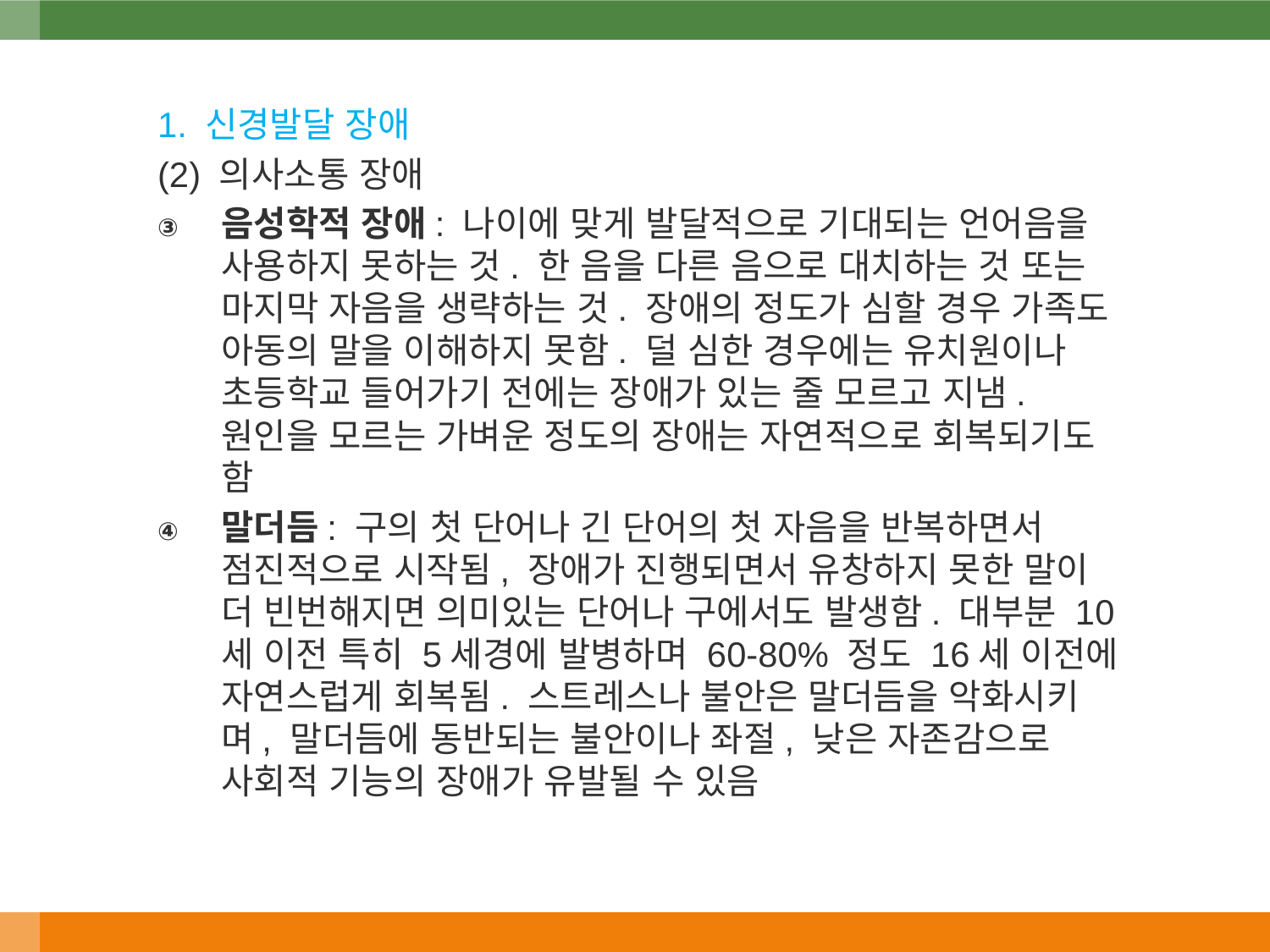

1. 신경발달 장애
(2) 의사소통 장애
음성학적 장애: 나이에 맞게 발달적으로 기대되는 언어음을 사용하지 못하는 것. 한 음을 다른 음으로 대치하는 것 또는 마지막 자음을 생략하는 것. 장애의 정도가 심할 경우 가족도 아동의 말을 이해하지 못함. 덜 심한 경우에는 유치원이나 초등학교 들어가기 전에는 장애가 있는 줄 모르고 지냄. 원인을 모르는 가벼운 정도의 장애는 자연적으로 회복되기도 함
말더듬: 구의 첫 단어나 긴 단어의 첫 자음을 반복하면서 점진적으로 시작됨, 장애가 진행되면서 유창하지 못한 말이 더 빈번해지면 의미있는 단어나 구에서도 발생함. 대부분 10세 이전 특히 5세경에 발병하며 60-80% 정도 16세 이전에 자연스럽게 회복됨. 스트레스나 불안은 말더듬을 악화시키며, 말더듬에 동반되는 불안이나 좌절, 낮은 자존감으로 사회적 기능의 장애가 유발될 수 있음